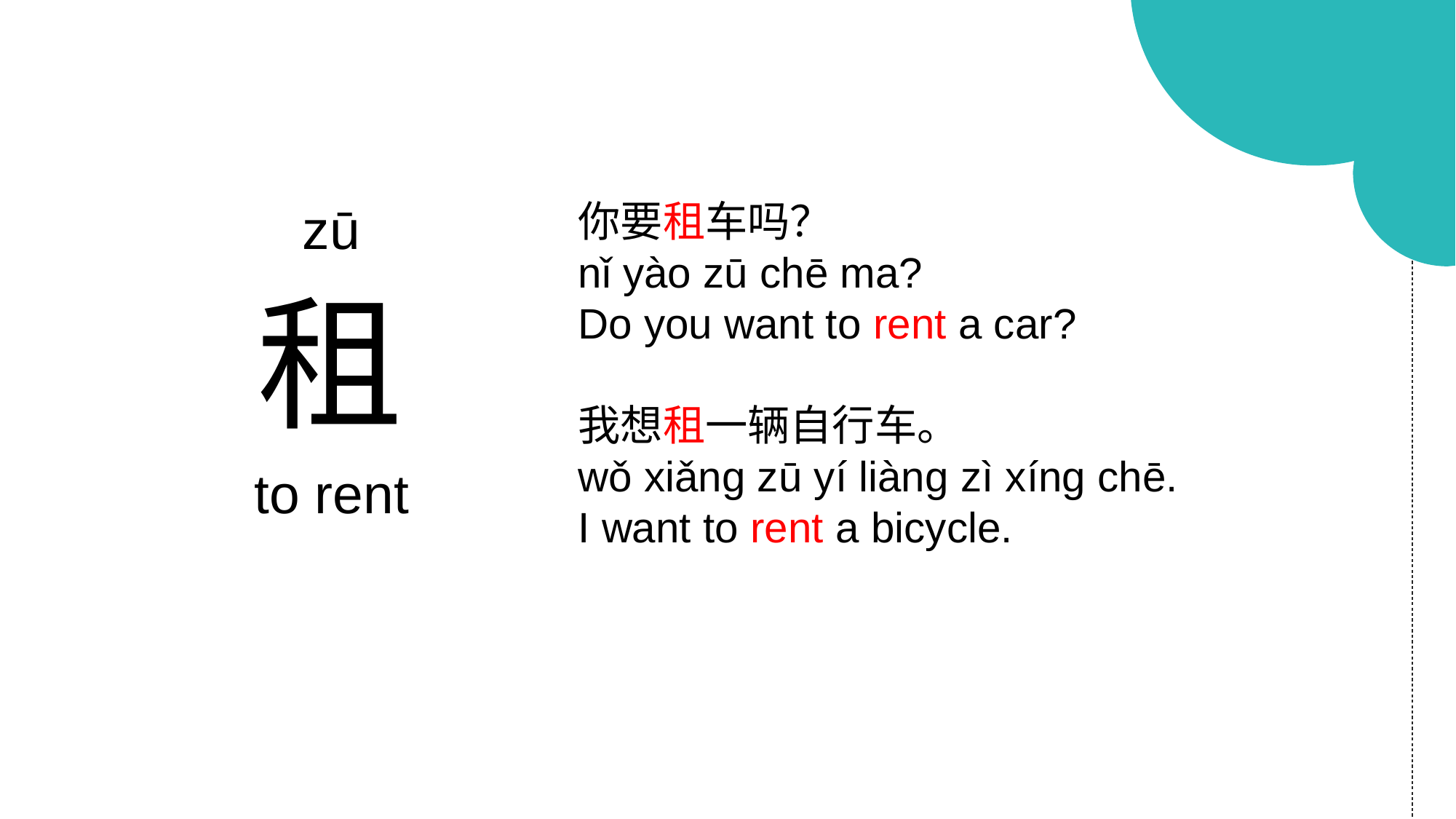

zū
你要租车吗？
nǐ yào zū chē ma?
Do you want to rent a car?

我想租一辆自行车。
wǒ xiǎng zū yí liàng zì xíng chē.
I want to rent a bicycle.
租
        to rent